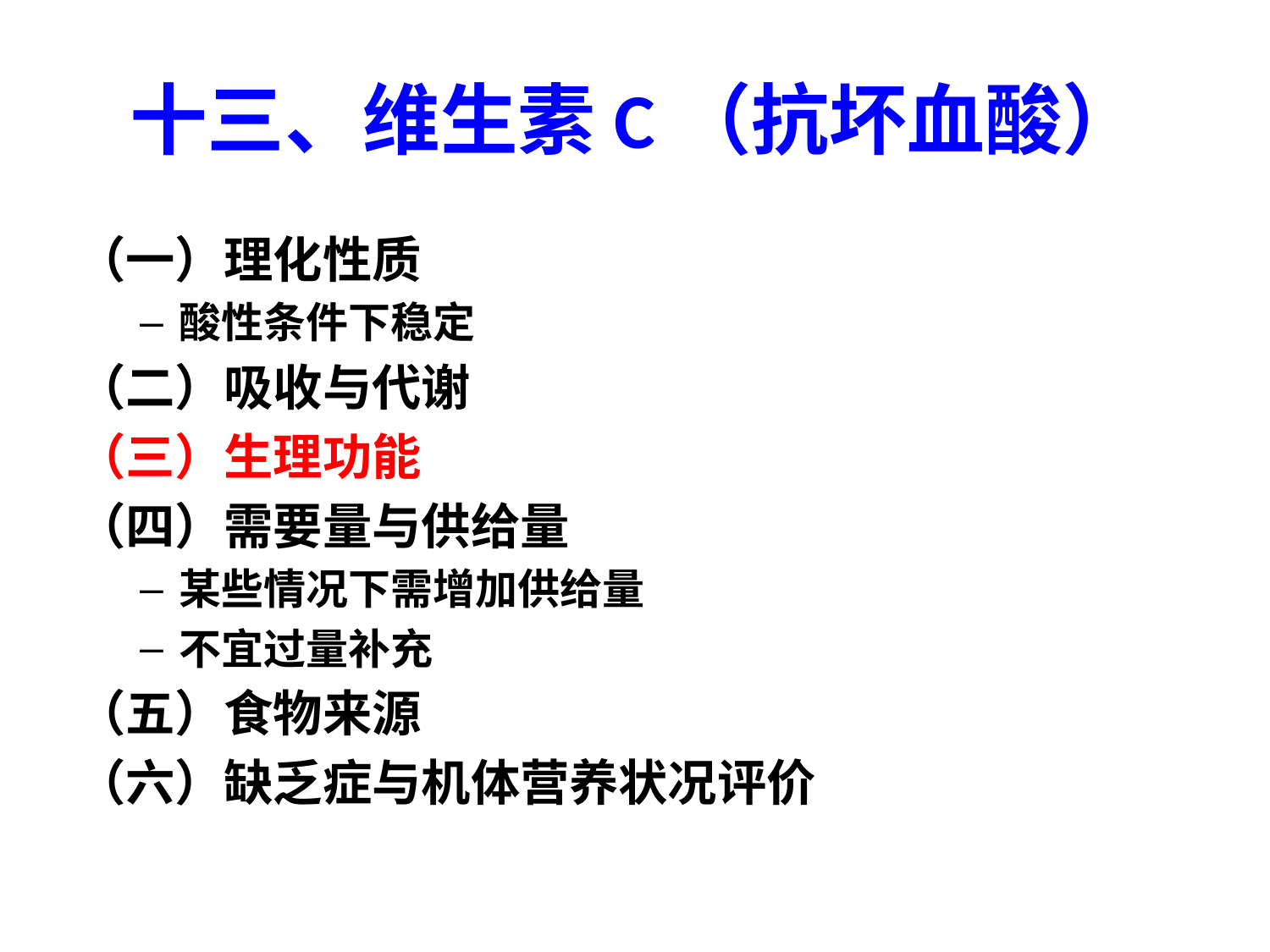

# 十三、维生素C（抗坏血酸）
（一）理化性质
酸性条件下稳定
（二）吸收与代谢
（三）生理功能
（四）需要量与供给量
某些情况下需增加供给量
不宜过量补充
（五）食物来源
（六）缺乏症与机体营养状况评价